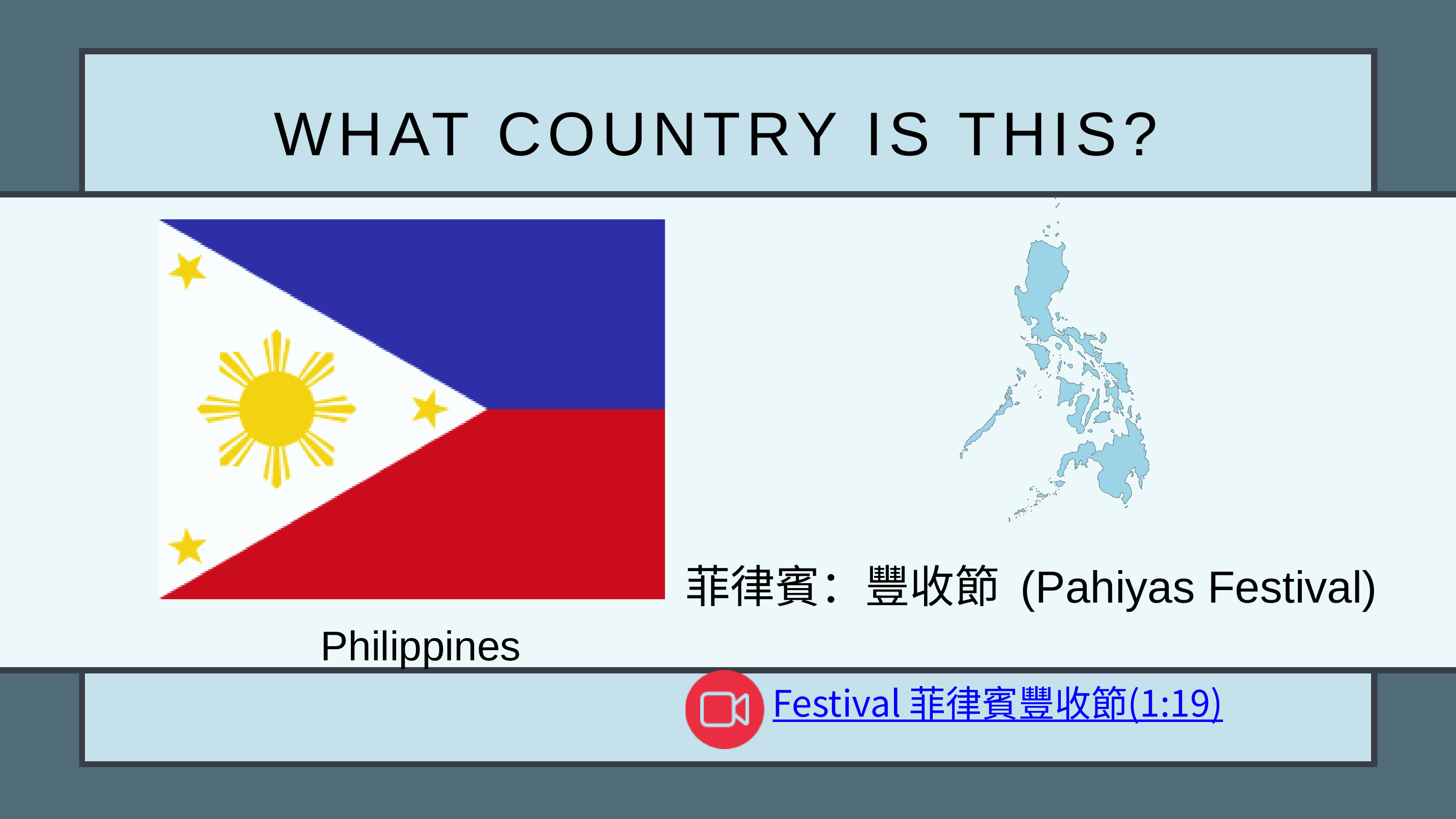

WHAT COUNTRY IS THIS?

菲律賓：豐收節 (Pahiyas Festival)
Philippines

Festival 菲律賓豐收節(1:19)